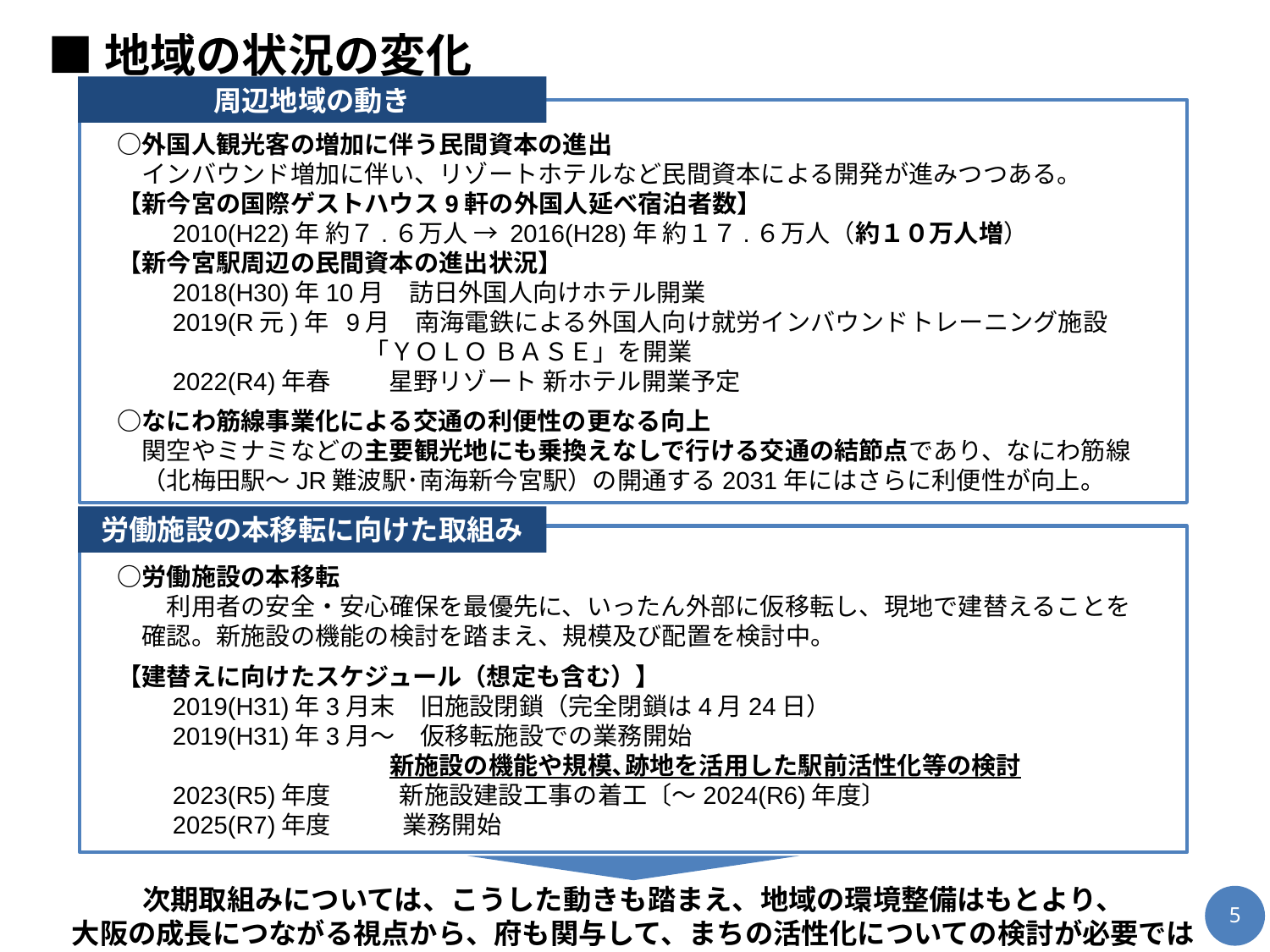

■地域の状況の変化
周辺地域の動き

　○外国人観光客の増加に伴う民間資本の進出
　　インバウンド増加に伴い、リゾートホテルなど民間資本による開発が進みつつある。
　【新今宮の国際ゲストハウス9軒の外国人延べ宿泊者数】
　　　2010(H22)年 約７.６万人 → 2016(H28)年 約１７.６万人（約１０万人増）
　【新今宮駅周辺の民間資本の進出状況】
　　　2018(H30)年10月　訪日外国人向けホテル開業
　　　2019(R元)年  9月　南海電鉄による外国人向け就労インバウンドトレーニング施設
　　　　　　　　　　　「ＹＯＬＯ ＢＡＳＥ」を開業
　　　2022(R4)年春　      星野リゾート 新ホテル開業予定
　○なにわ筋線事業化による交通の利便性の更なる向上
　　関空やミナミなどの主要観光地にも乗換えなしで行ける交通の結節点であり、なにわ筋線
　　（北梅田駅～JR難波駅･南海新今宮駅）の開通する2031年にはさらに利便性が向上。
労働施設の本移転に向けた取組み

　○労働施設の本移転
　　　利用者の安全・安心確保を最優先に、いったん外部に仮移転し、現地で建替えることを
　　確認。新施設の機能の検討を踏まえ、規模及び配置を検討中。
　【建替えに向けたスケジュール（想定も含む）】
　　　2019(H31)年3月末　旧施設閉鎖（完全閉鎖は4月24日）
　　　2019(H31)年3月～　仮移転施設での業務開始
　　　　　　　　　　　　新施設の機能や規模､跡地を活用した駅前活性化等の検討
　　　2023(R5)年度  　      新施設建設工事の着工〔～2024(R6)年度〕
　　　2025(R7)年度　　    業務開始

次期取組みについては、こうした動きも踏まえ、地域の環境整備はもとより、
大阪の成長につながる視点から、府も関与して、まちの活性化についての検討が必要ではないか
5